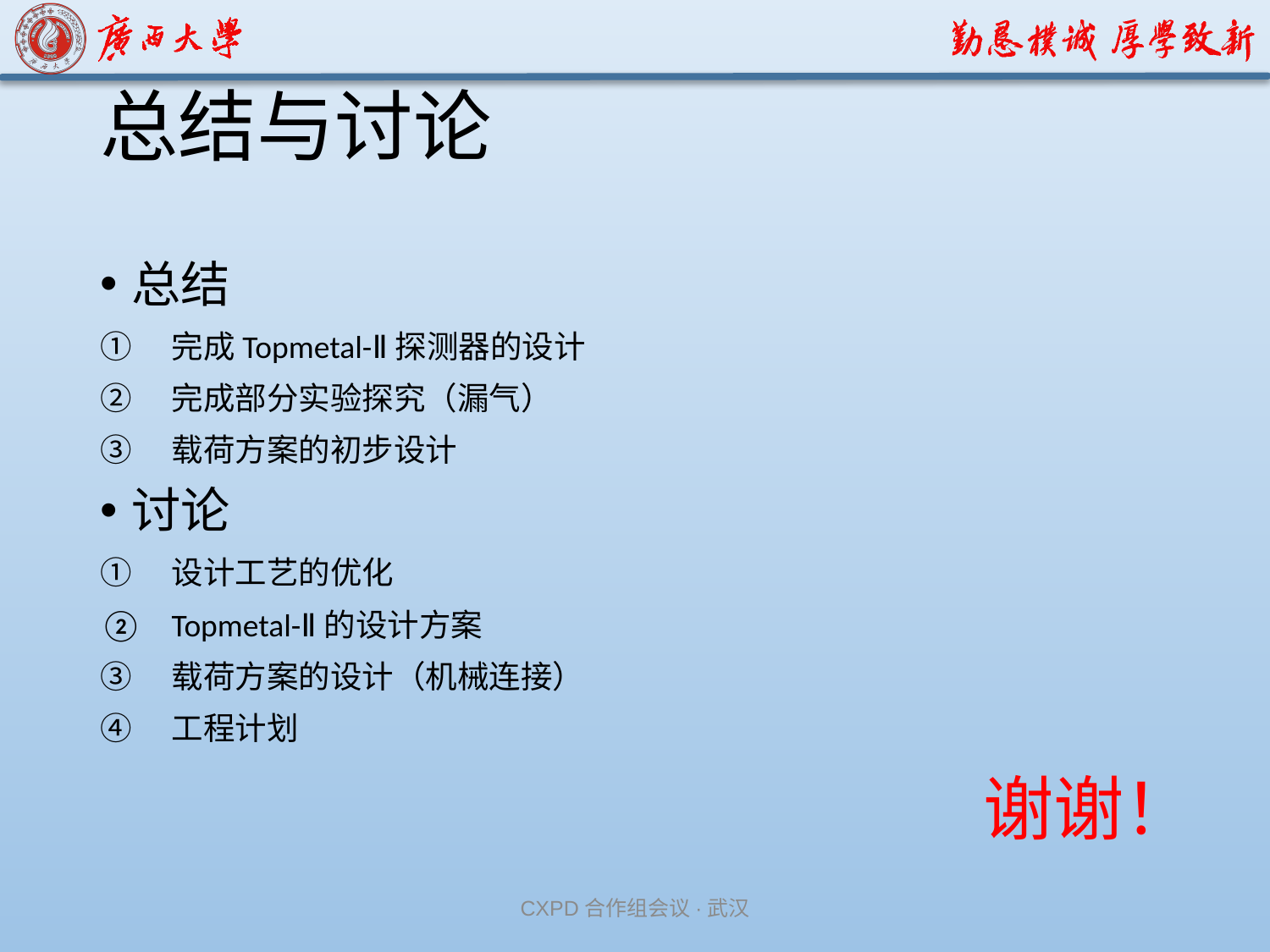

# 总结与讨论
总结
完成Topmetal-Ⅱ探测器的设计
完成部分实验探究（漏气）
载荷方案的初步设计
讨论
设计工艺的优化
Topmetal-Ⅱ的设计方案
载荷方案的设计（机械连接）
工程计划
谢谢！
CXPD合作组会议·武汉
17